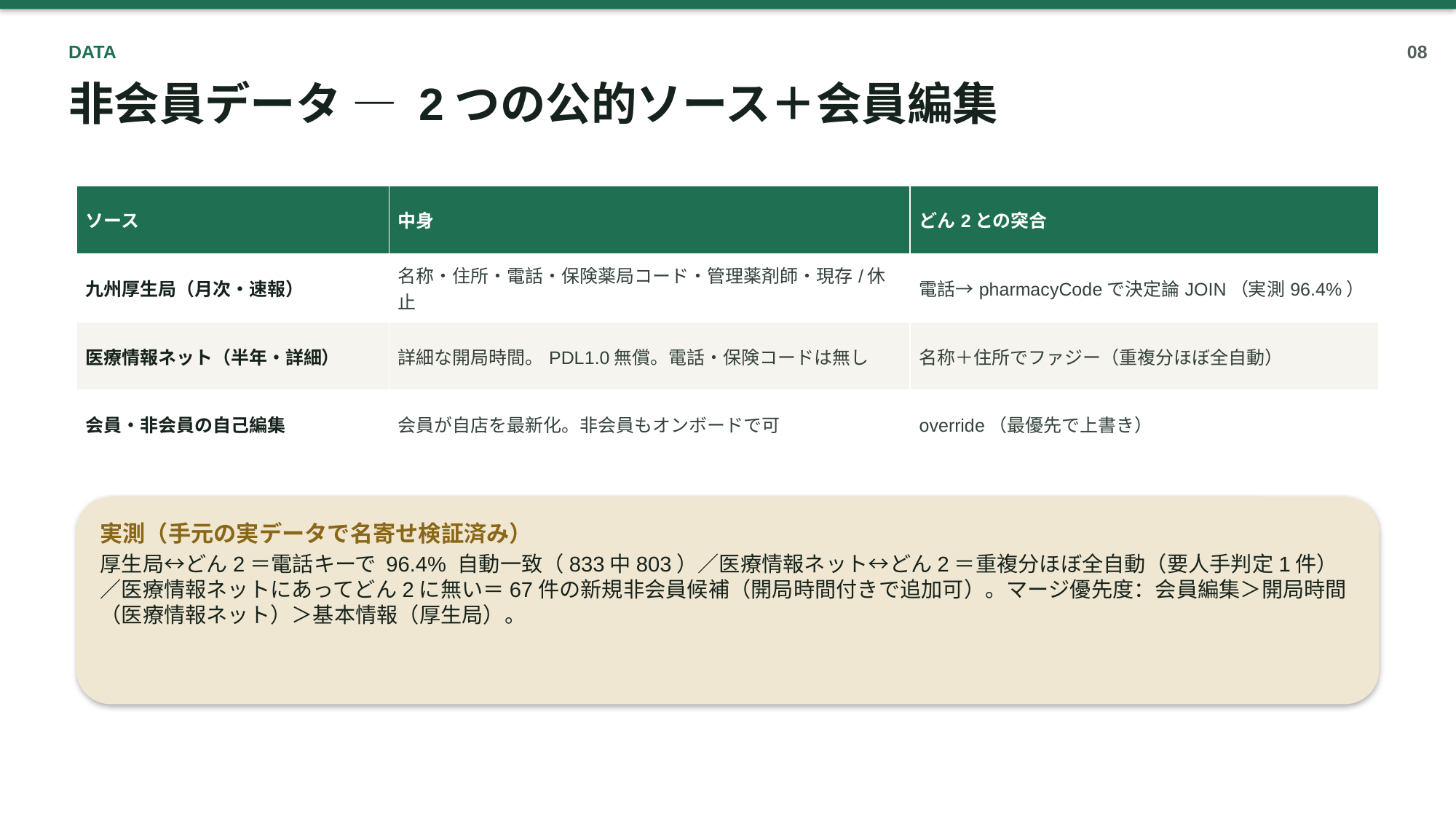

DATA
08
非会員データ ― 2つの公的ソース＋会員編集
| ソース | 中身 | どん2との突合 |
| --- | --- | --- |
| 九州厚生局（月次・速報） | 名称・住所・電話・保険薬局コード・管理薬剤師・現存/休止 | 電話→pharmacyCodeで決定論JOIN（実測96.4%） |
| 医療情報ネット（半年・詳細） | 詳細な開局時間。PDL1.0無償。電話・保険コードは無し | 名称＋住所でファジー（重複分ほぼ全自動） |
| 会員・非会員の自己編集 | 会員が自店を最新化。非会員もオンボードで可 | override（最優先で上書き） |
実測（手元の実データで名寄せ検証済み）
厚生局↔どん2＝電話キーで 96.4% 自動一致（833中803）／医療情報ネット↔どん2＝重複分ほぼ全自動（要人手判定1件）／医療情報ネットにあってどん2に無い＝67件の新規非会員候補（開局時間付きで追加可）。マージ優先度：会員編集＞開局時間（医療情報ネット）＞基本情報（厚生局）。